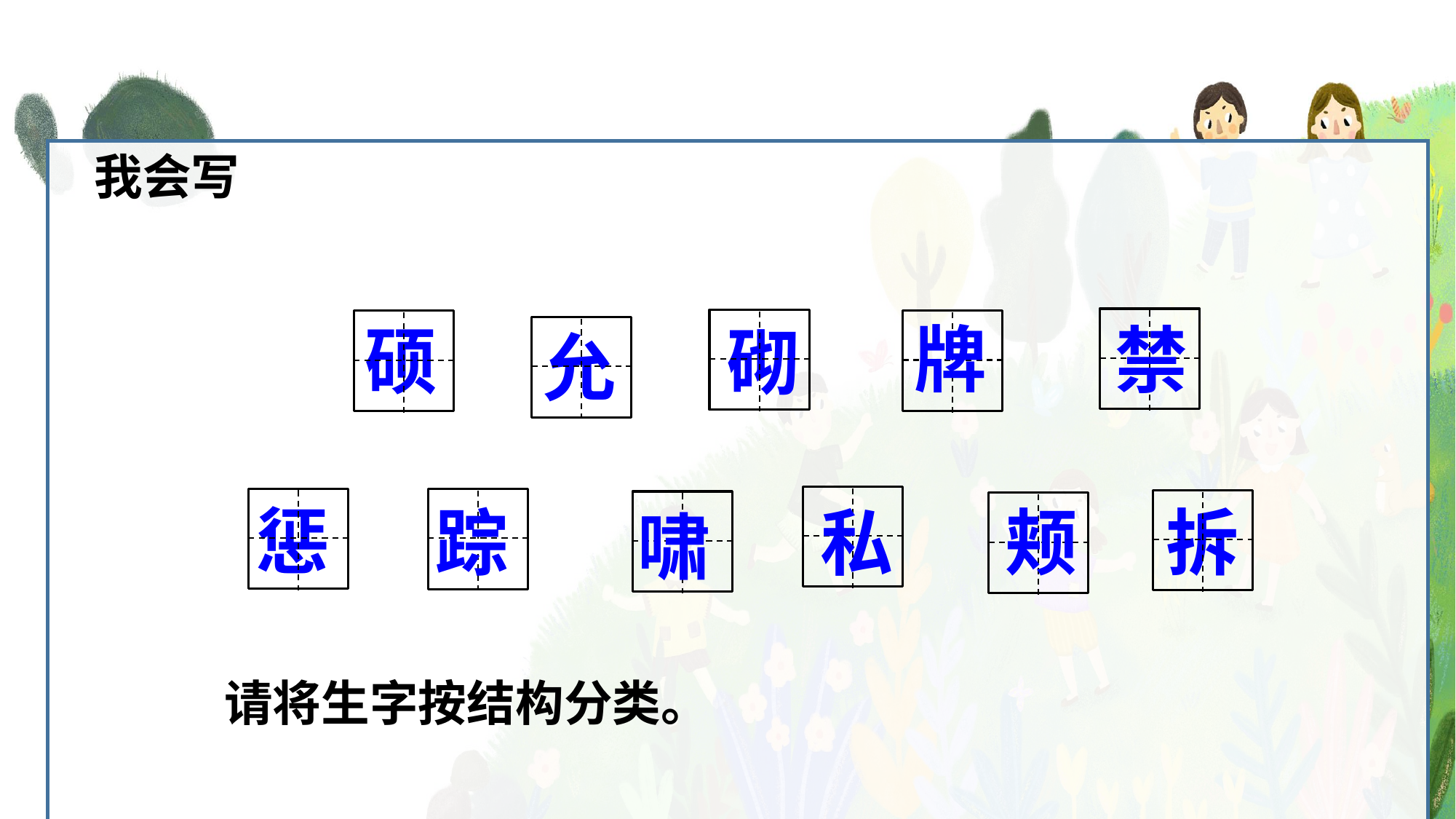

我会写
牌

禁

硕

砌
允

惩

踪

私
颊
拆

啸
请将生字按结构分类。